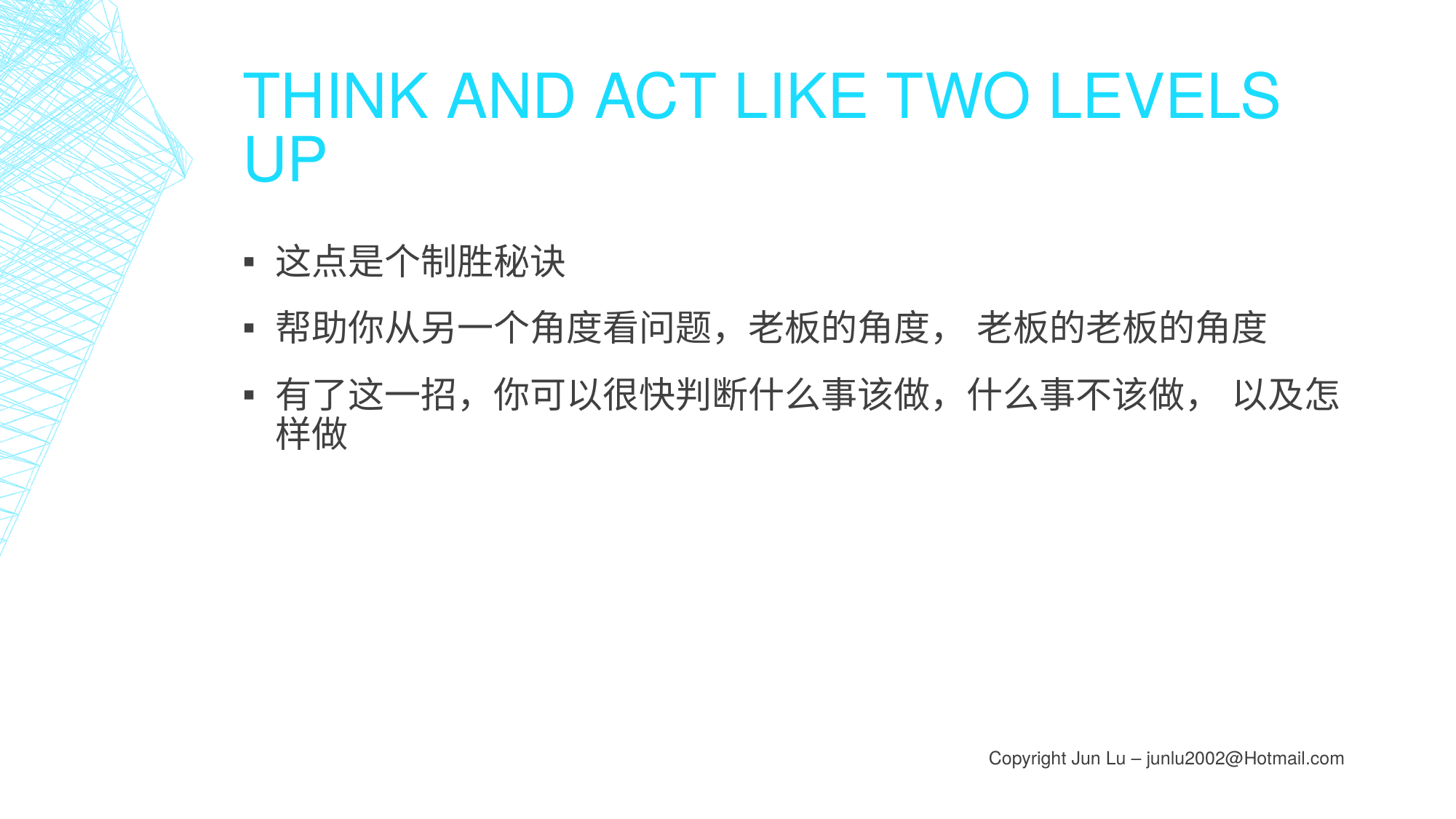

# THINK AND ACT LIKE TWO LEVELS UP
这点是个制胜秘诀
帮助你从另一个角度看问题，老板的角度， 老板的老板的角度
有了这一招，你可以很快判断什么事该做，什么事不该做， 以及怎样做

Copyright Jun Lu – junlu2002@Hotmail.com